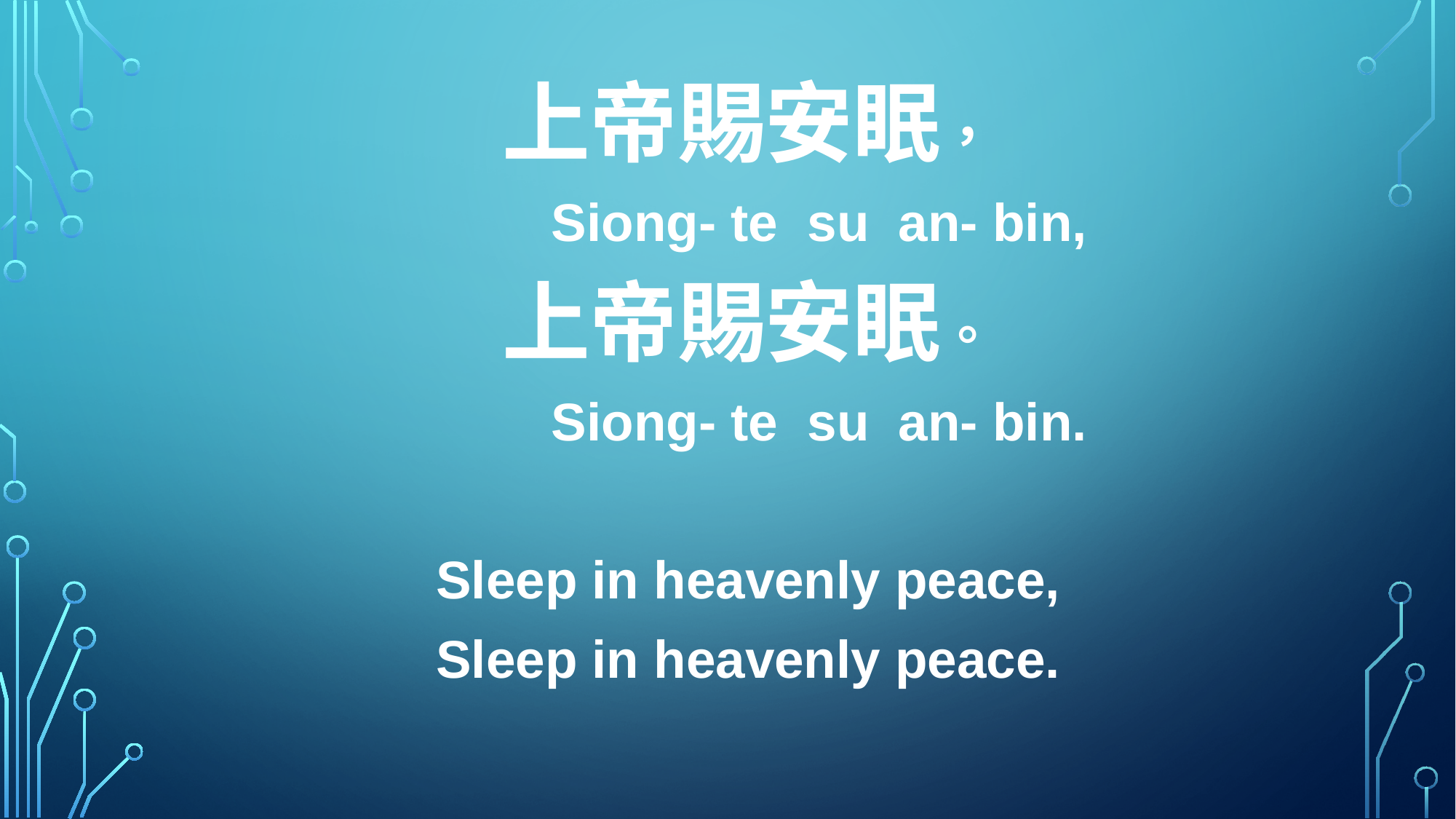

上帝賜安眠，
                      Siong- te  su  an- bin,
上帝賜安眠。
                      Siong- te  su  an- bin.

Sleep in heavenly peace,
Sleep in heavenly peace.